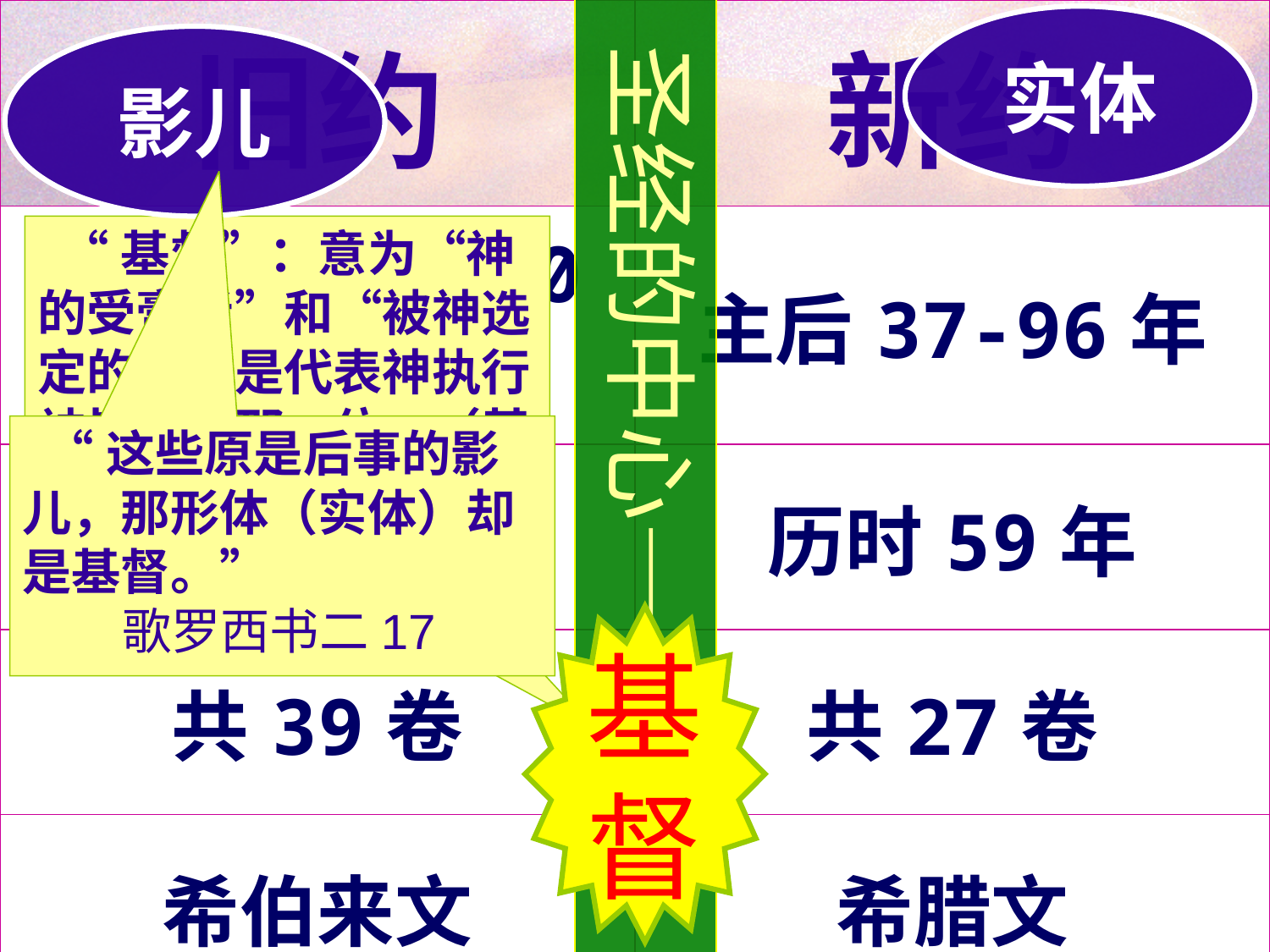

| 旧约 | 新约 |
| --- | --- |
| 主前1500-400年 | 主后37-96年 |
| 历时1100年 | 历时59年 |
| 共39卷 | 共27卷 |
| 希伯来文 | 希腊文 |
圣经的中心——基督
实体
影儿
  “基督”：意为“神的受膏者”和“被神选定的”，是代表神执行神旨意的那一位。（基督的希伯来语是“弥赛亚”）
  “这些原是后事的影儿，那形体（实体）却是基督。”
        歌罗西书二17
基
督